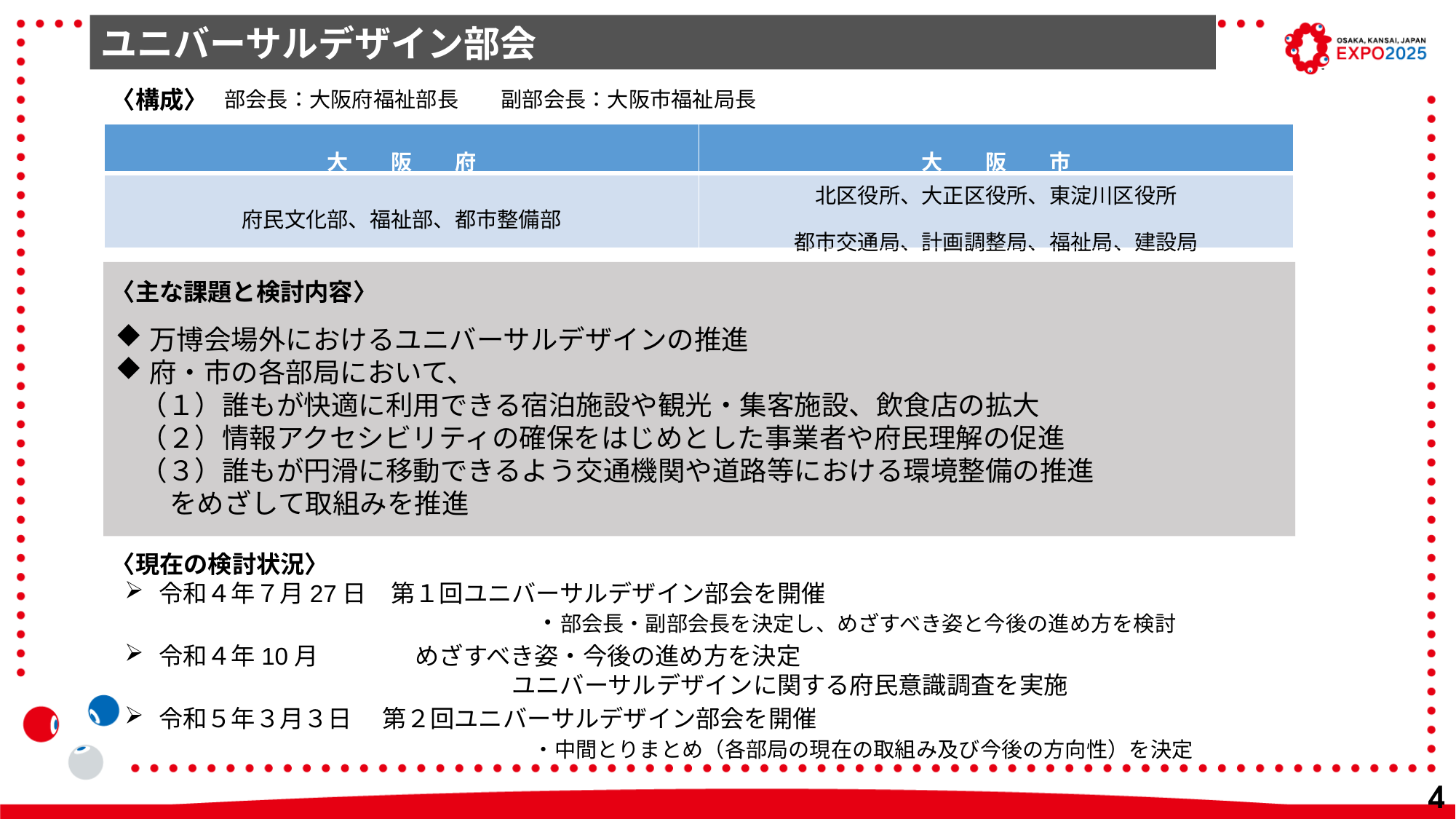

ユニバーサルデザイン部会
　部会長：大阪府福祉部長　　副部会長：大阪市福祉局長
〈構成〉

| 大　　阪　　府 | 大　　阪　　市 |
| --- | --- |
| 府民文化部、福祉部、都市整備部 | 北区役所、大正区役所、東淀川区役所 都市交通局、計画調整局、福祉局、建設局 |
〈主な課題と検討内容〉

万博会場外におけるユニバーサルデザインの推進
府・市の各部局において、
   （１）誰もが快適に利用できる宿泊施設や観光・集客施設、飲食店の拡大
   （２）情報アクセシビリティの確保をはじめとした事業者や府民理解の促進
   （３）誰もが円滑に移動できるよう交通機関や道路等における環境整備の推進
　　をめざして取組みを推進

〈現在の検討状況〉
令和４年７月27日　第１回ユニバーサルデザイン部会を開催
　　　　　　　　　　　　　　　　　・部会長・副部会長を決定し、めざすべき姿と今後の進め方を検討
令和４年10月　　　　めざすべき姿・今後の進め方を決定
　　　　　　　　　　　　　　　　ユニバーサルデザインに関する府民意識調査を実施
令和５年３月３日　 第２回ユニバーサルデザイン部会を開催
　　　　　　　　　　　　　　　　　・中間とりまとめ（各部局の現在の取組み及び今後の方向性）を決定
44